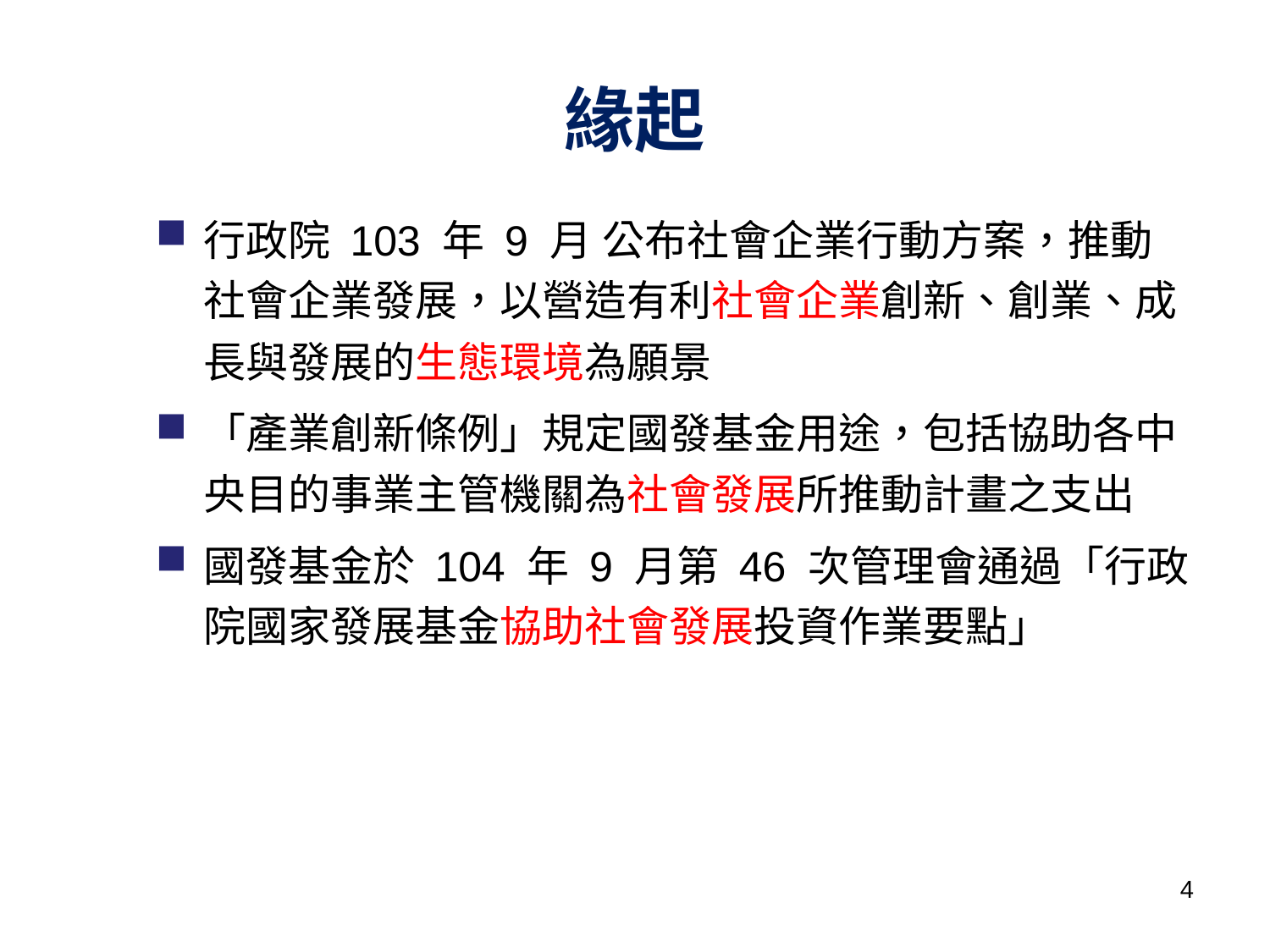

# 緣起
行政院 103 年 9 月 公布社會企業行動方案，推動社會企業發展，以營造有利社會企業創新、創業、成長與發展的生態環境為願景
「產業創新條例」規定國發基金用途，包括協助各中央目的事業主管機關為社會發展所推動計畫之支出
國發基金於 104 年 9 月第 46 次管理會通過「行政院國家發展基金協助社會發展投資作業要點」
4